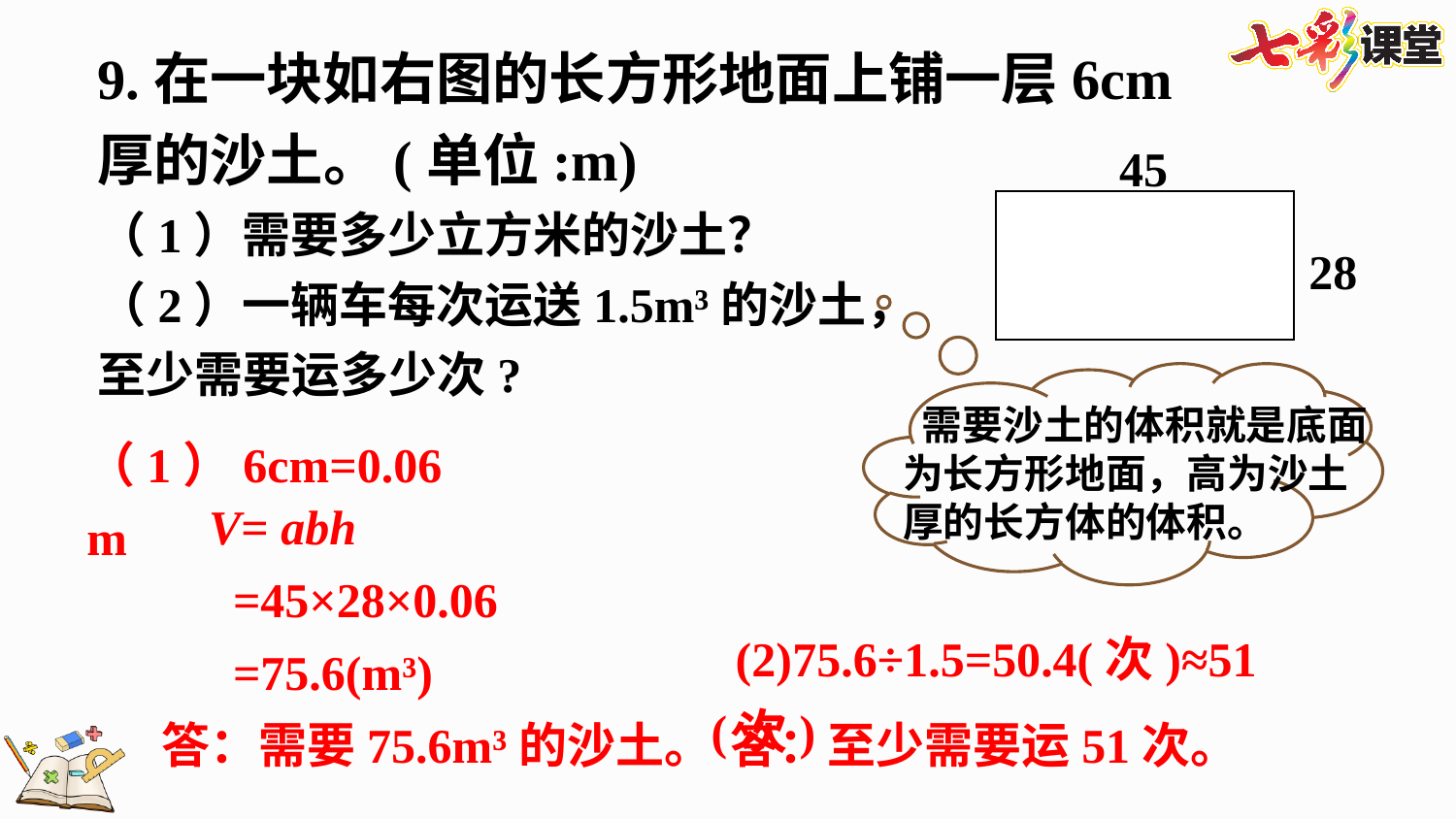

9.在一块如右图的长方形地面上铺一层6cm厚的沙土。(单位:m)
（1）需要多少立方米的沙土？
（2）一辆车每次运送1.5m³的沙土，
至少需要运多少次?
45

28

 需要沙土的体积就是底面为长方形地面，高为沙土厚的长方体的体积。
（1）6cm=0.06m
V= abh
  =45×28×0.06
  =75.6(m³)
  (2)75.6÷1.5=50.4(次)≈51(次)
答：需要75.6m³的沙土。
答：至少需要运51次。